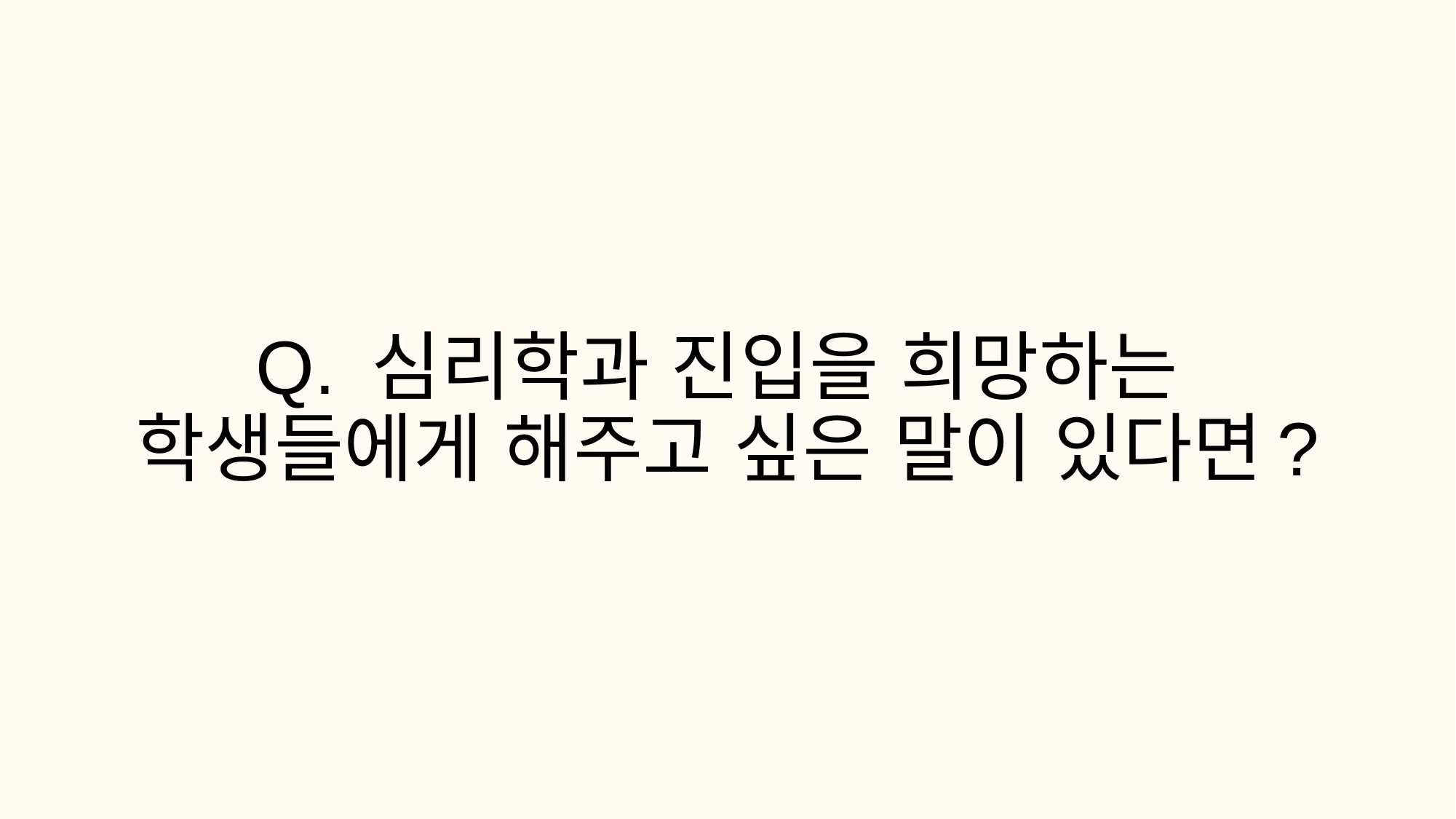

# Q. 심리학과 진입을 희망하는 학생들에게 해주고 싶은 말이 있다면?